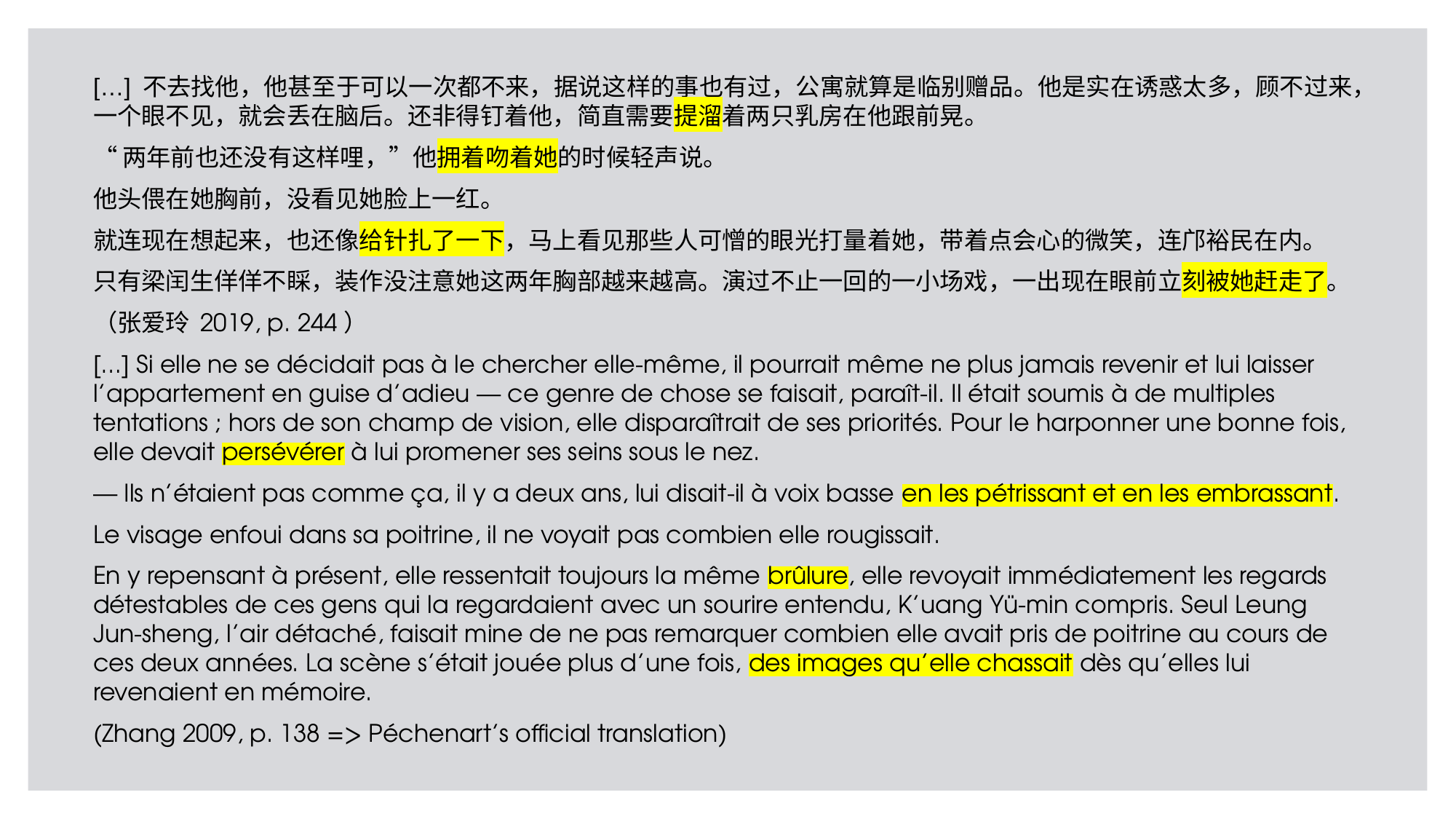

[…] 不去找他，他甚至于可以一次都不来，据说这样的事也有过，公寓就算是临别赠品。他是实在诱惑太多，顾不过来，一个眼不见，就会丢在脑后。还非得钉着他，简直需要提溜着两只乳房在他跟前晃。
“两年前也还没有这样哩，”他拥着吻着她的时候轻声说。
他头偎在她胸前，没看见她脸上一红。
就连现在想起来，也还像给针扎了一下，马上看见那些人可憎的眼光打量着她，带着点会心的微笑，连邝裕民在内。
只有梁闰生佯佯不睬，装作没注意她这两年胸部越来越高。演过不止一回的一小场戏，一出现在眼前立刻被她赶走了。
（张爱玲 2019, p. 244）
[…] Si elle ne se décidait pas à le chercher elle-même, il pourrait même ne plus jamais revenir et lui laisser l’appartement en guise d’adieu — ce genre de chose se faisait, paraît-il. Il était soumis à de multiples tentations ; hors de son champ de vision, elle disparaîtrait de ses priorités. Pour le harponner une bonne fois, elle devait persévérer à lui promener ses seins sous le nez.
— Ils n’étaient pas comme ça, il y a deux ans, lui disait-il à voix basse en les pétrissant et en les embrassant.
Le visage enfoui dans sa poitrine, il ne voyait pas combien elle rougissait.
En y repensant à présent, elle ressentait toujours la même brûlure, elle revoyait immédiatement les regards détestables de ces gens qui la regardaient avec un sourire entendu, K’uang Yü-min compris. Seul Leung Jun-sheng, l’air détaché, faisait mine de ne pas remarquer combien elle avait pris de poitrine au cours de ces deux années. La scène s’était jouée plus d’une fois, des images qu’elle chassait dès qu’elles lui revenaient en mémoire.
(Zhang 2009, p. 138 => Péchenart’s official translation)